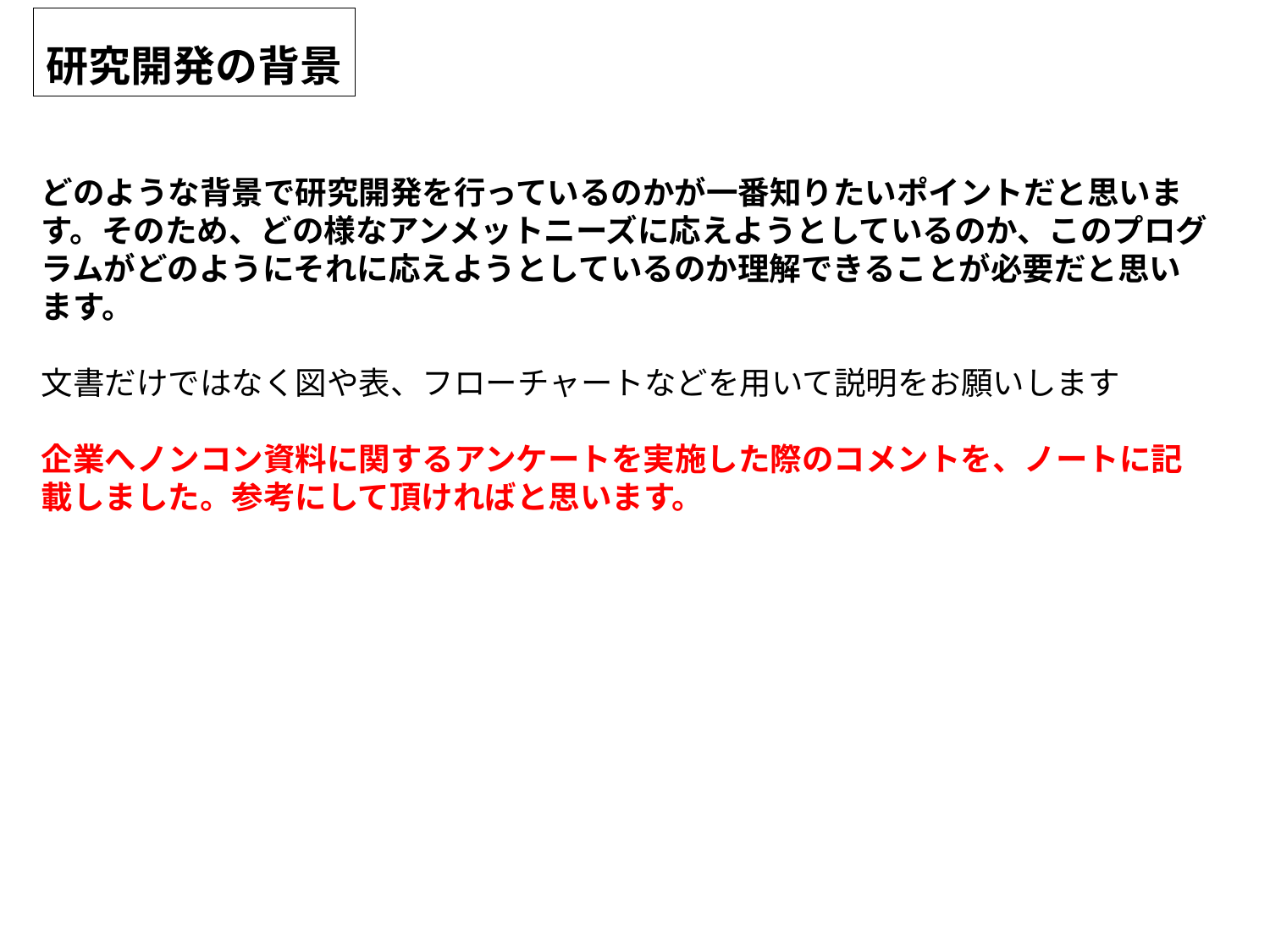

研究開発の背景
どのような背景で研究開発を行っているのかが一番知りたいポイントだと思います。そのため、どの様なアンメットニーズに応えようとしているのか、このプログラムがどのようにそれに応えようとしているのか理解できることが必要だと思います。

文書だけではなく図や表、フローチャートなどを用いて説明をお願いします

企業へノンコン資料に関するアンケートを実施した際のコメントを、ノートに記載しました。参考にして頂ければと思います。